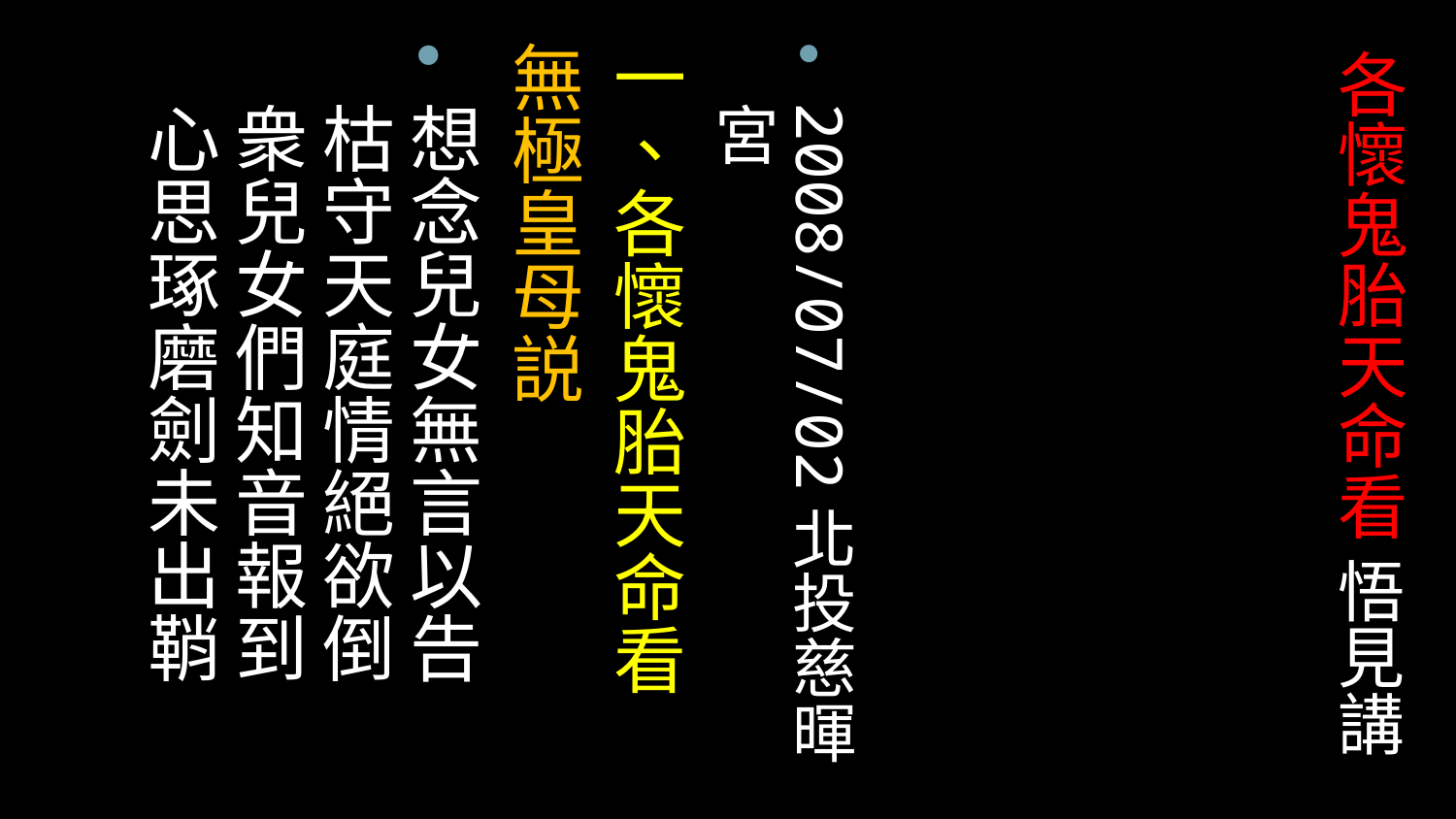

# 各懷鬼胎天命看 悟見講
2008/07/02北投慈暉宮
一、各懷鬼胎天命看
無極皇母説
想念兒女無言以告  枯守天庭情絕欲倒
衆兒女們知音報到  心思琢磨劍未出鞘